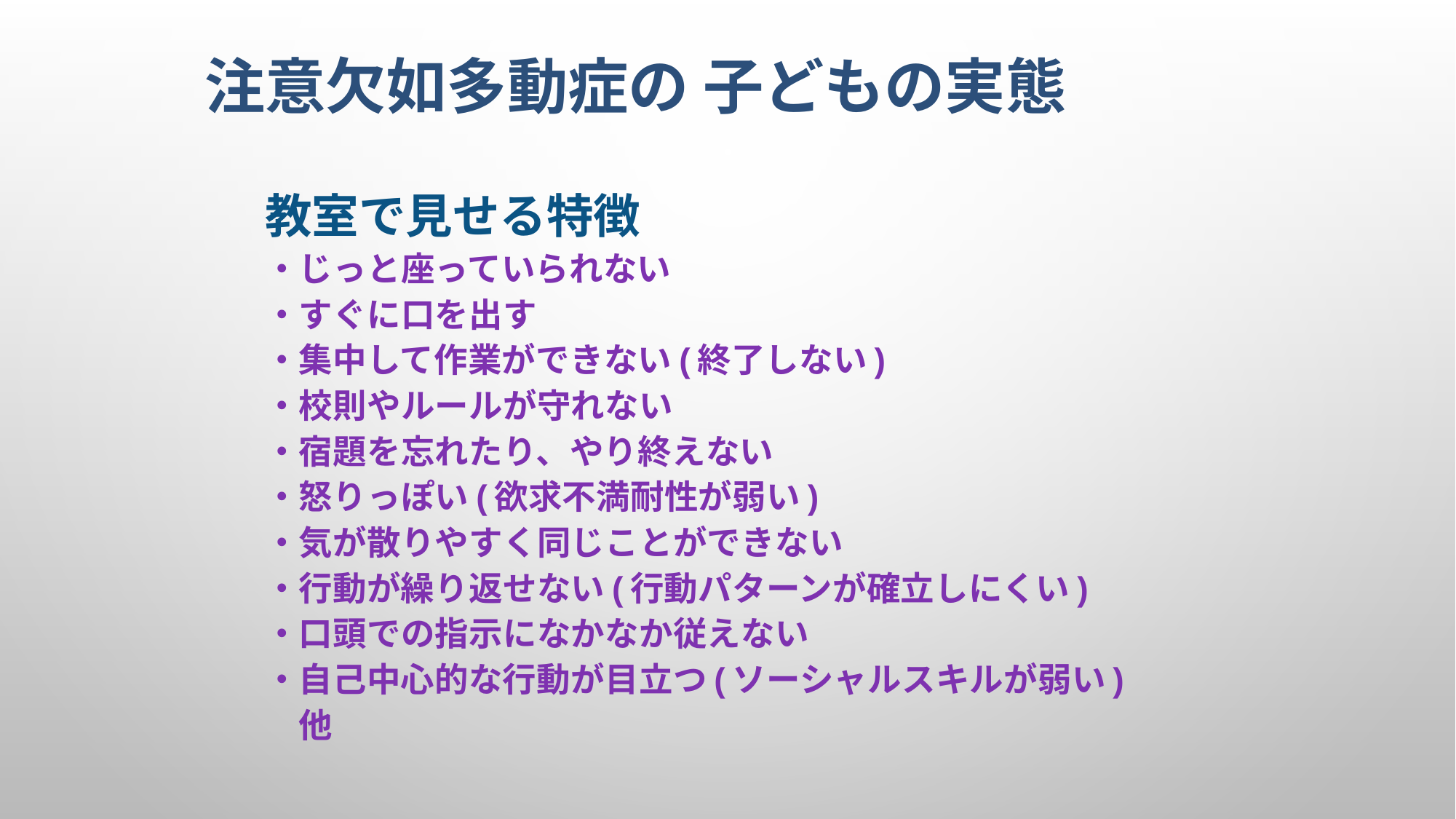

# 注意欠如多動症の 子どもの実態
教室で見せる特徴
・じっと座っていられない
・すぐに口を出す
・集中して作業ができない(終了しない)
・校則やルールが守れない
・宿題を忘れたり、やり終えない
・怒りっぽい(欲求不満耐性が弱い)
・気が散りやすく同じことができない
・行動が繰り返せない(行動パターンが確立しにくい)
・口頭での指示になかなか従えない
・自己中心的な行動が目立つ(ソーシャルスキルが弱い)
　他